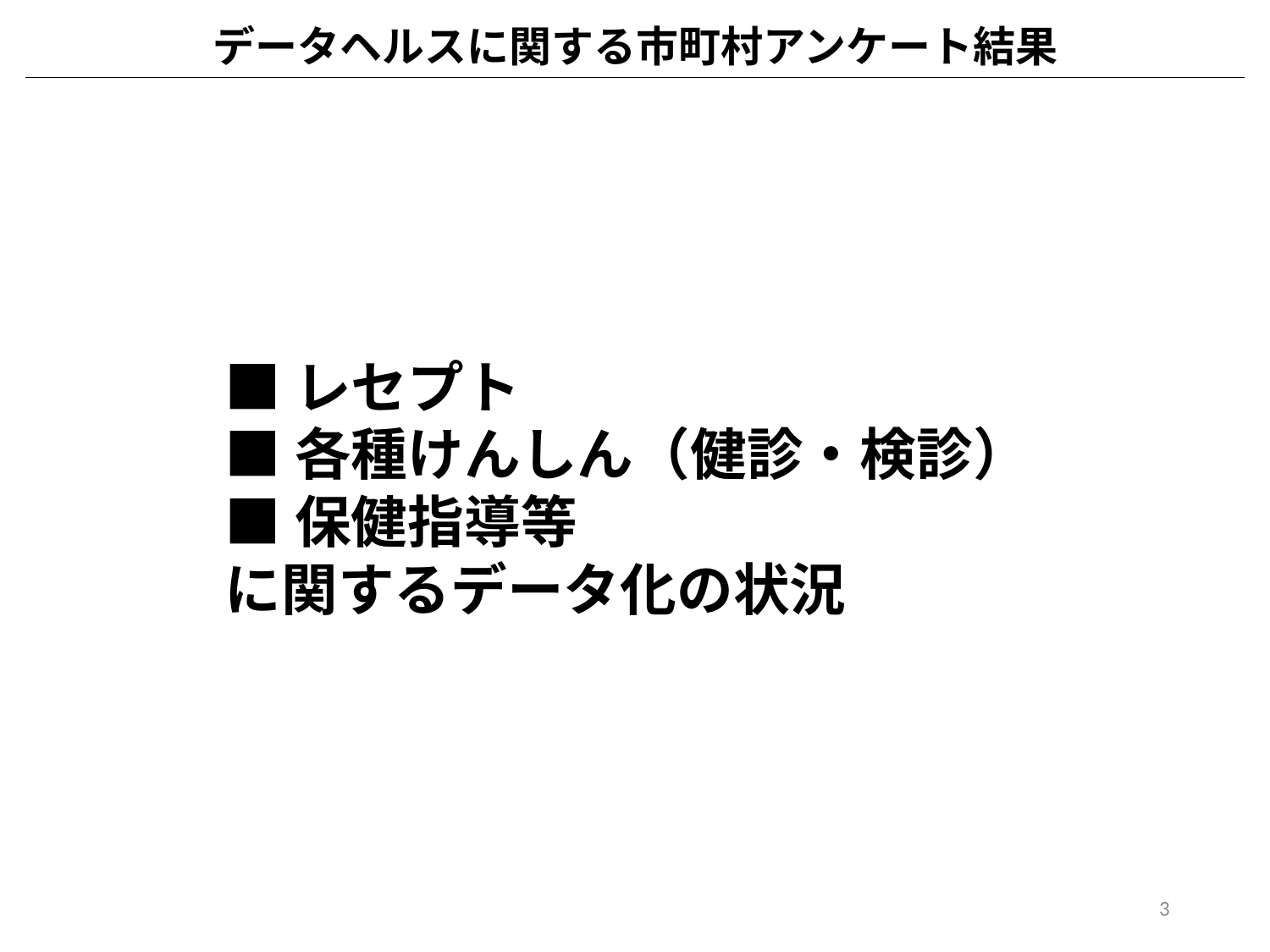

データヘルスに関する市町村アンケート結果
■レセプト
■各種けんしん（健診・検診）
■保健指導等
に関するデータ化の状況
3